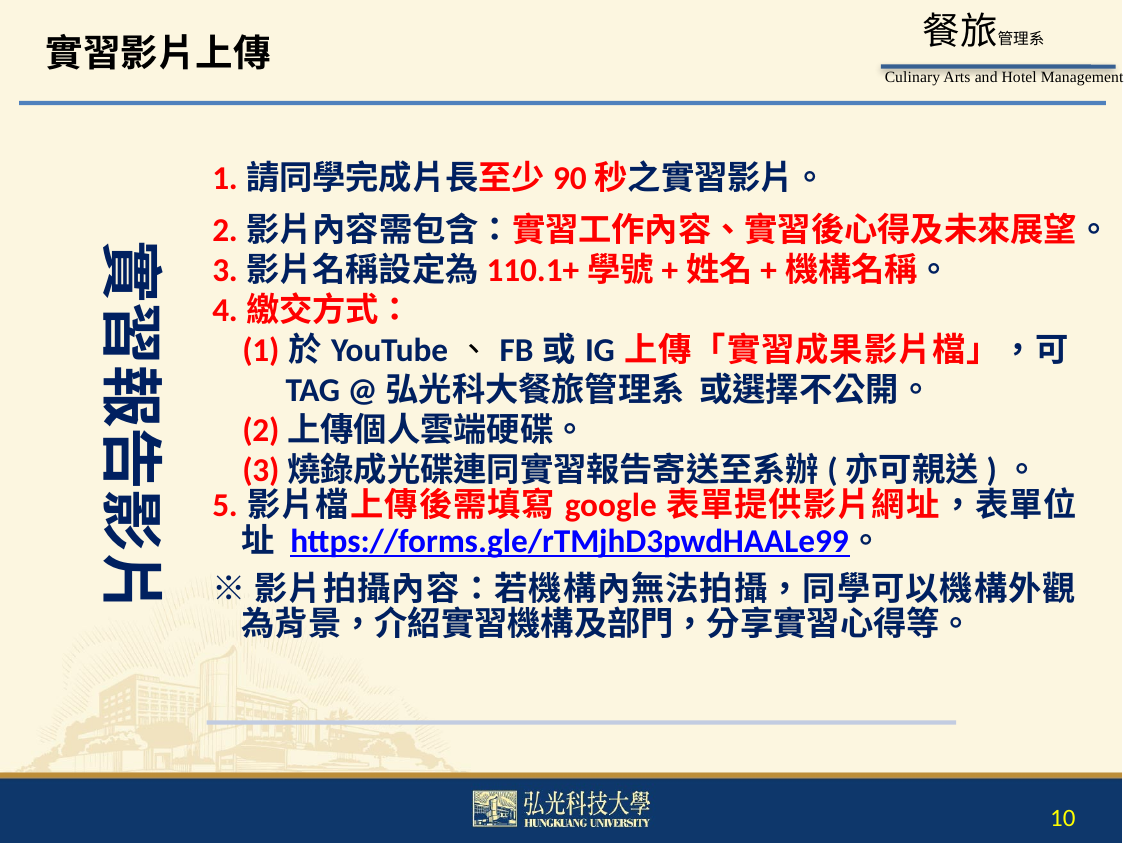

實習影片上傳

實習報告影片
1.請同學完成片長至少90秒之實習影片。
2.影片內容需包含：實習工作內容、實習後心得及未來展望。
3.影片名稱設定為110.1+學號+姓名+機構名稱。
4.繳交方式：
(1)於YouTube、FB或IG上傳「實習成果影片檔」，可TAG @弘光科大餐旅管理系  或選擇不公開。
(2)上傳個人雲端硬碟。
(3)燒錄成光碟連同實習報告寄送至系辦(亦可親送)。
5.影片檔上傳後需填寫google表單提供影片網址，表單位址 https://forms.gle/rTMjhD3pwdHAALe99。
※影片拍攝內容：若機構內無法拍攝，同學可以機構外觀為背景，介紹實習機構及部門，分享實習心得等。
10